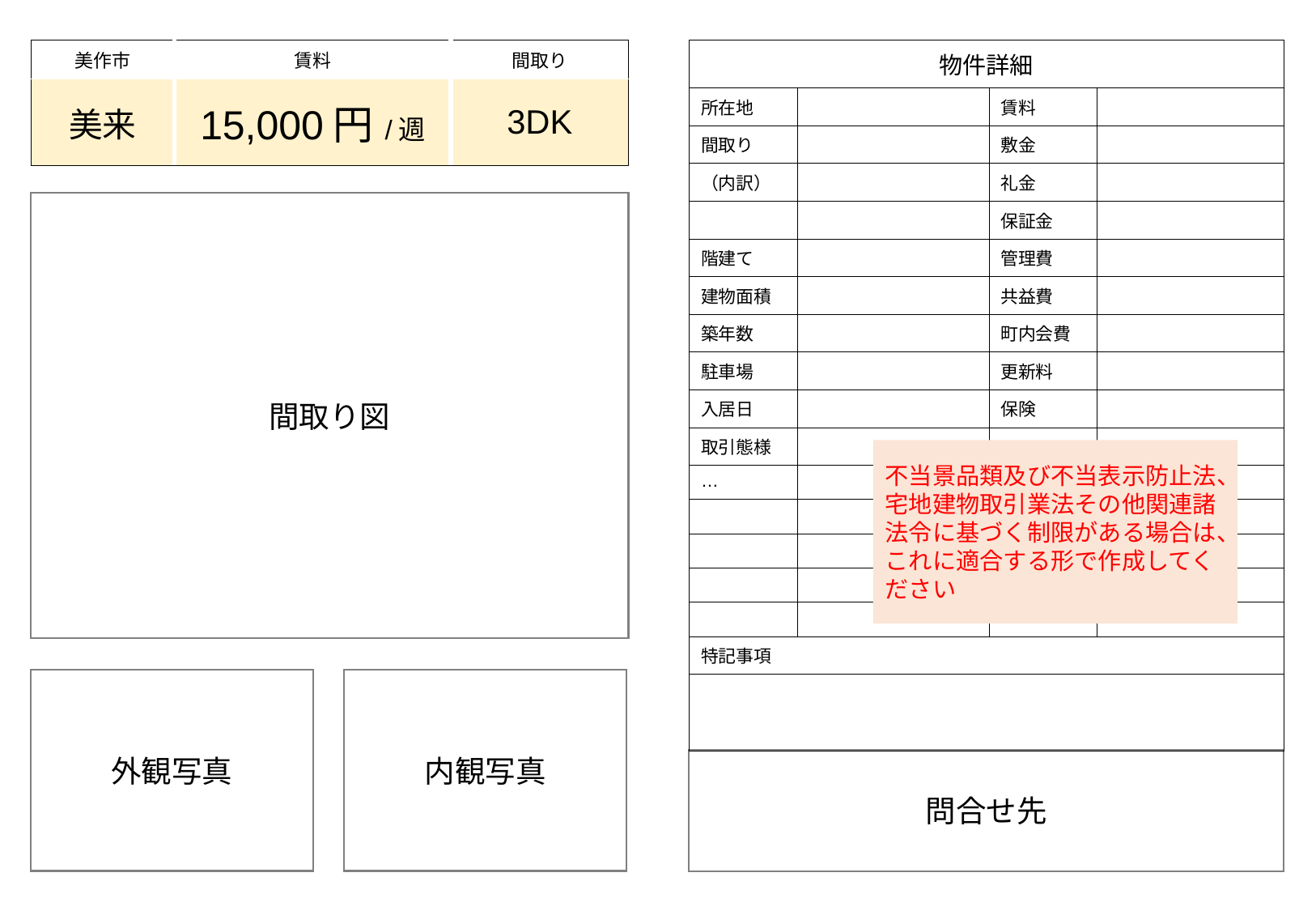

| 物件詳細 |  | 賃料 |  |
| --- | --- | --- | --- |
| 所在地 |  | 賃料 |  |
| 間取り |  | 敷金 |  |
| （内訳） |  | 礼金 |  |
|  |  | 保証金 |  |
| 階建て |  | 管理費 |  |
| 建物面積 |  | 共益費 |  |
| 築年数 |  | 町内会費 |  |
| 駐車場 |  | 更新料 |  |
| 入居日 |  | 保険 |  |
| 取引態様 |  | … |  |
| … |  |  |  |
|  |  |  |  |
|  |  |  |  |
|  |  |  |  |
|  |  |  |  |
| 特記事項 |  |  |  |
|  |  |  |  |
| 美作市 | 賃料 | 間取り |
| --- | --- | --- |
| 美来 | 15,000円/週 | 3DK |
間取り図
不当景品類及び不当表示防止法、宅地建物取引業法その他関連諸法令に基づく制限がある場合は、これに適合する形で作成してください
外観写真
内観写真
問合せ先